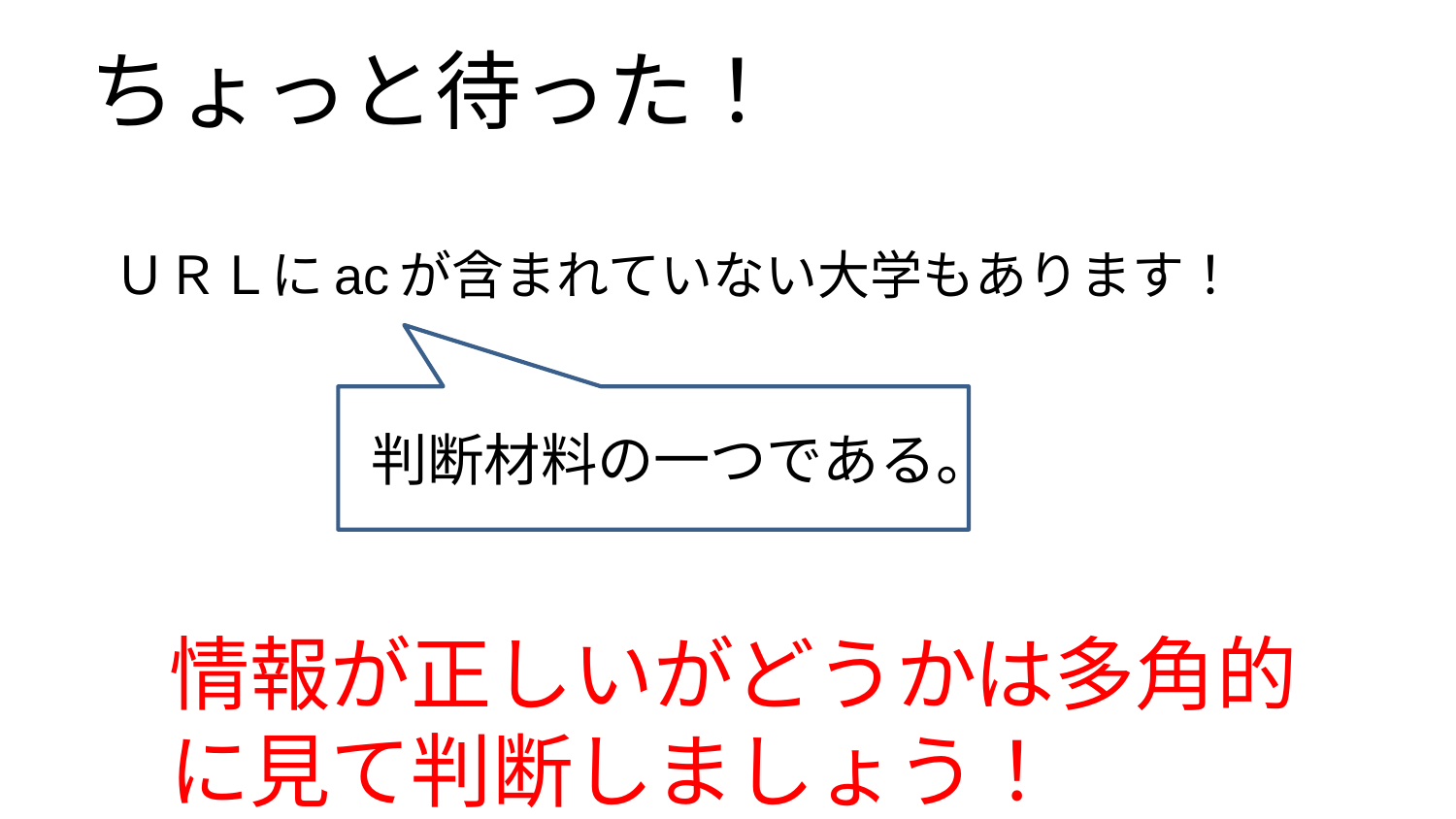

ちょっと待った！
ＵＲＬにacが含まれていない大学もあります！
判断材料の一つである。
情報が正しいがどうかは多角的に見て判断しましょう！